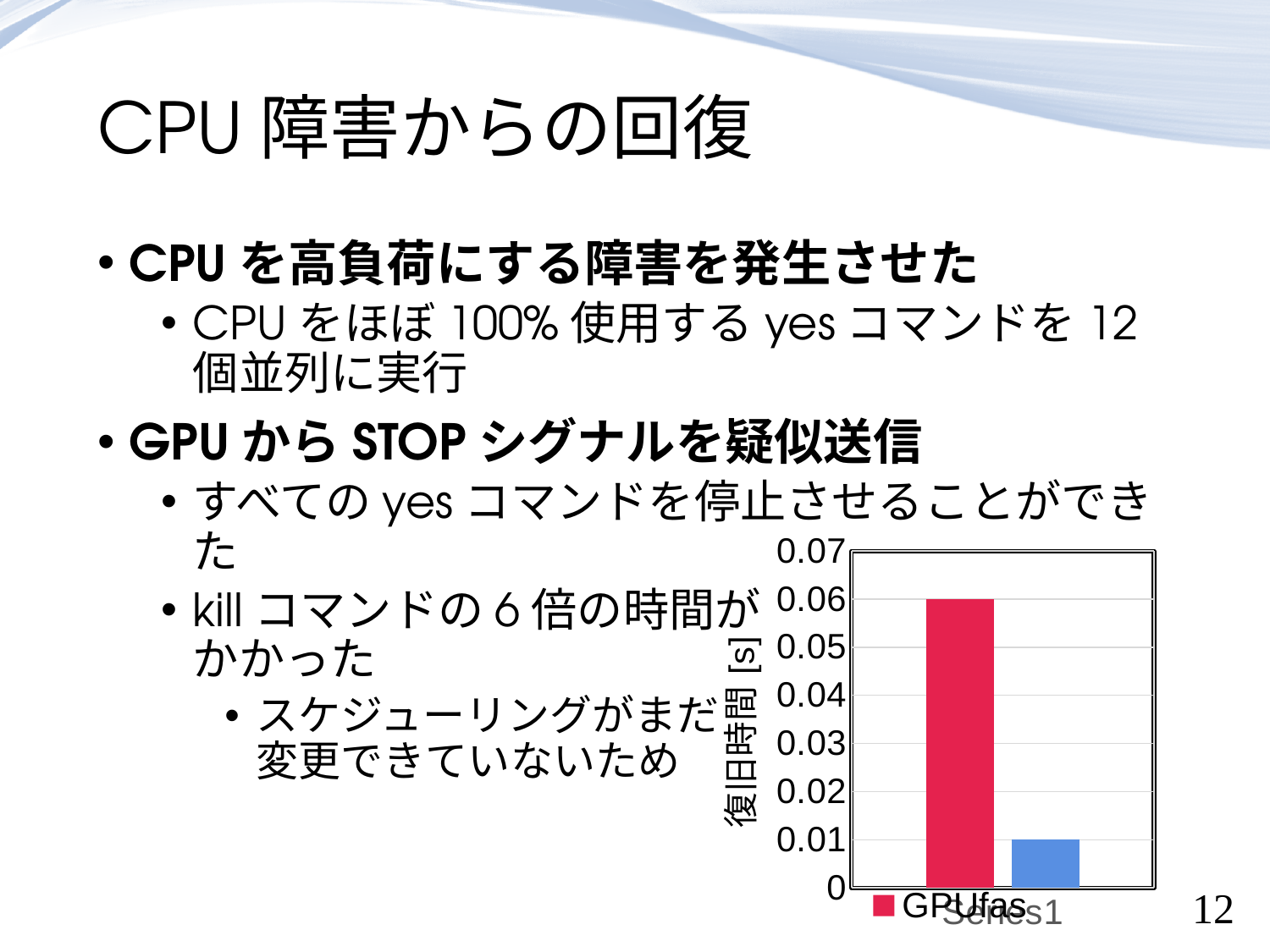

# CPU障害からの回復
CPUを高負荷にする障害を発生させた
CPUをほぼ100%使用するyesコマンドを12個並列に実行
GPUからSTOPシグナルを疑似送信
すべてのyesコマンドを停止させることができた
killコマンドの6倍の時間が
かかった
スケジューリングがまだ
変更できていないため

### Chart

| Category | GPUfas | KiLLコマンド |
|---|---|---|
|  | 0.06 | 0.01 |
12